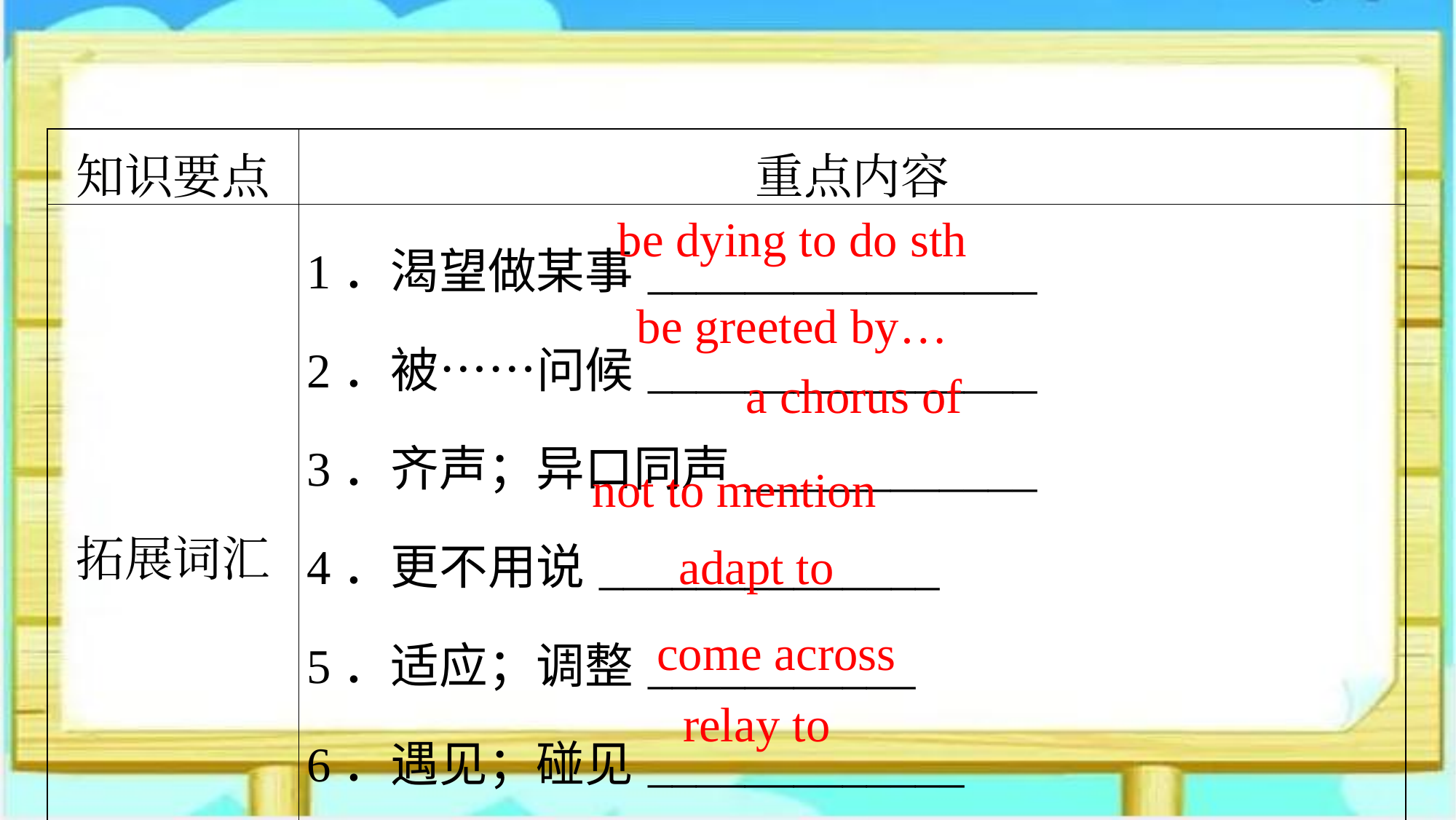

| 知识要点 | 重点内容 |
| --- | --- |
| 拓展词汇 | 1．渴望做某事\_\_\_\_\_\_\_\_\_\_\_\_\_\_\_\_　　　　　　　2．被……问候\_\_\_\_\_\_\_\_\_\_\_\_\_\_\_\_ 3．齐声；异口同声\_\_\_\_\_\_\_\_\_\_\_\_ 4．更不用说\_\_\_\_\_\_\_\_\_\_\_\_\_\_ 5．适应；调整\_\_\_\_\_\_\_\_\_\_\_ 6．遇见；碰见\_\_\_\_\_\_\_\_\_\_\_\_\_ 7．转达给……\_\_\_\_\_\_\_\_\_\_\_ |
be dying to do sth
be greeted by…
a chorus of
not to mention
adapt to
come across
relay to